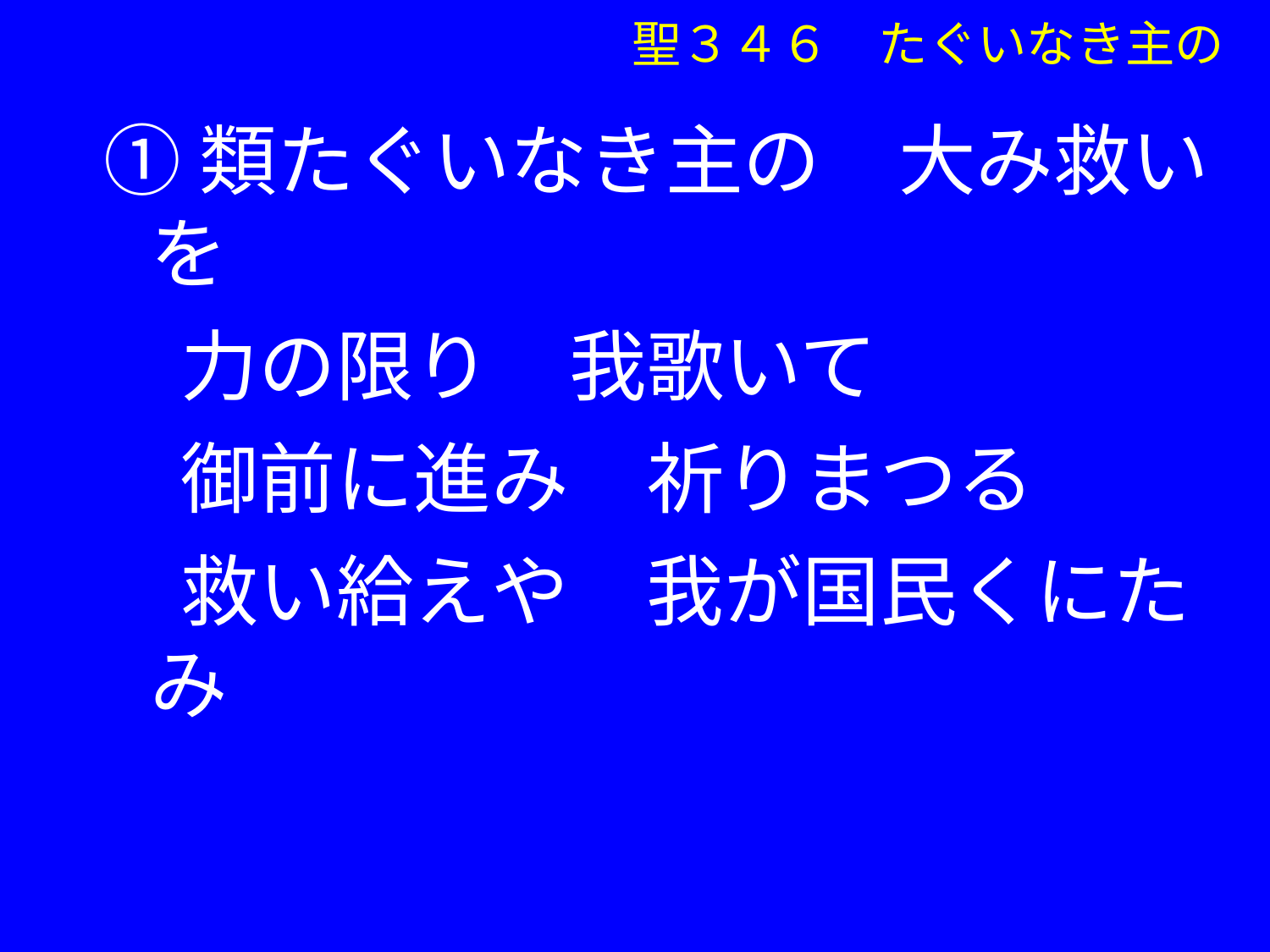

①類たぐいなき主の　大み救いを
　力の限り　我歌いて
　御前に進み　祈りまつる
　救い給えや　我が国民くにたみ
聖３４６　たぐいなき主の